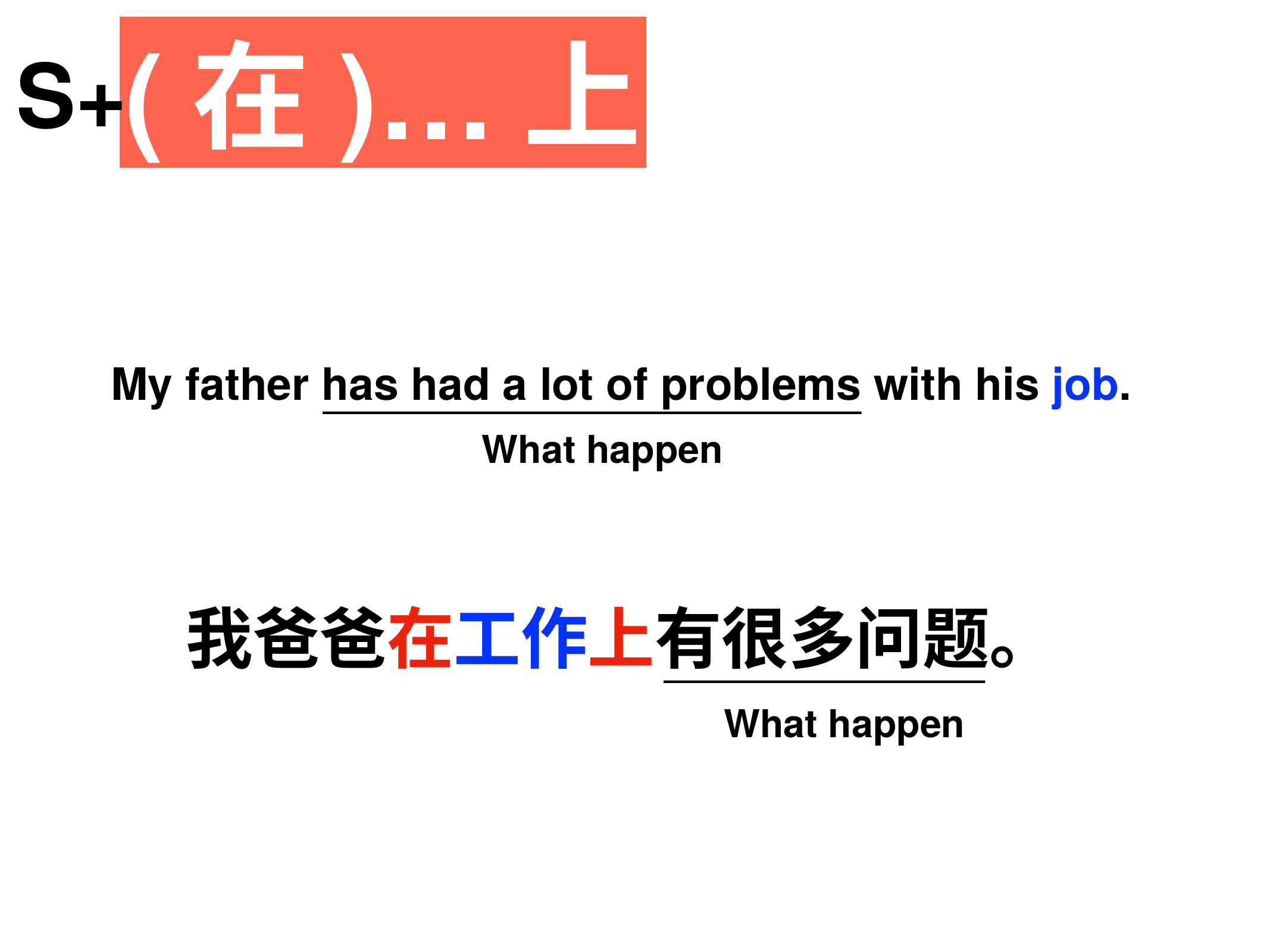

(在)…上
S+
My father has had a lot of problems with his job.

What happen
我爸爸在工作上有很多问题。

What happen